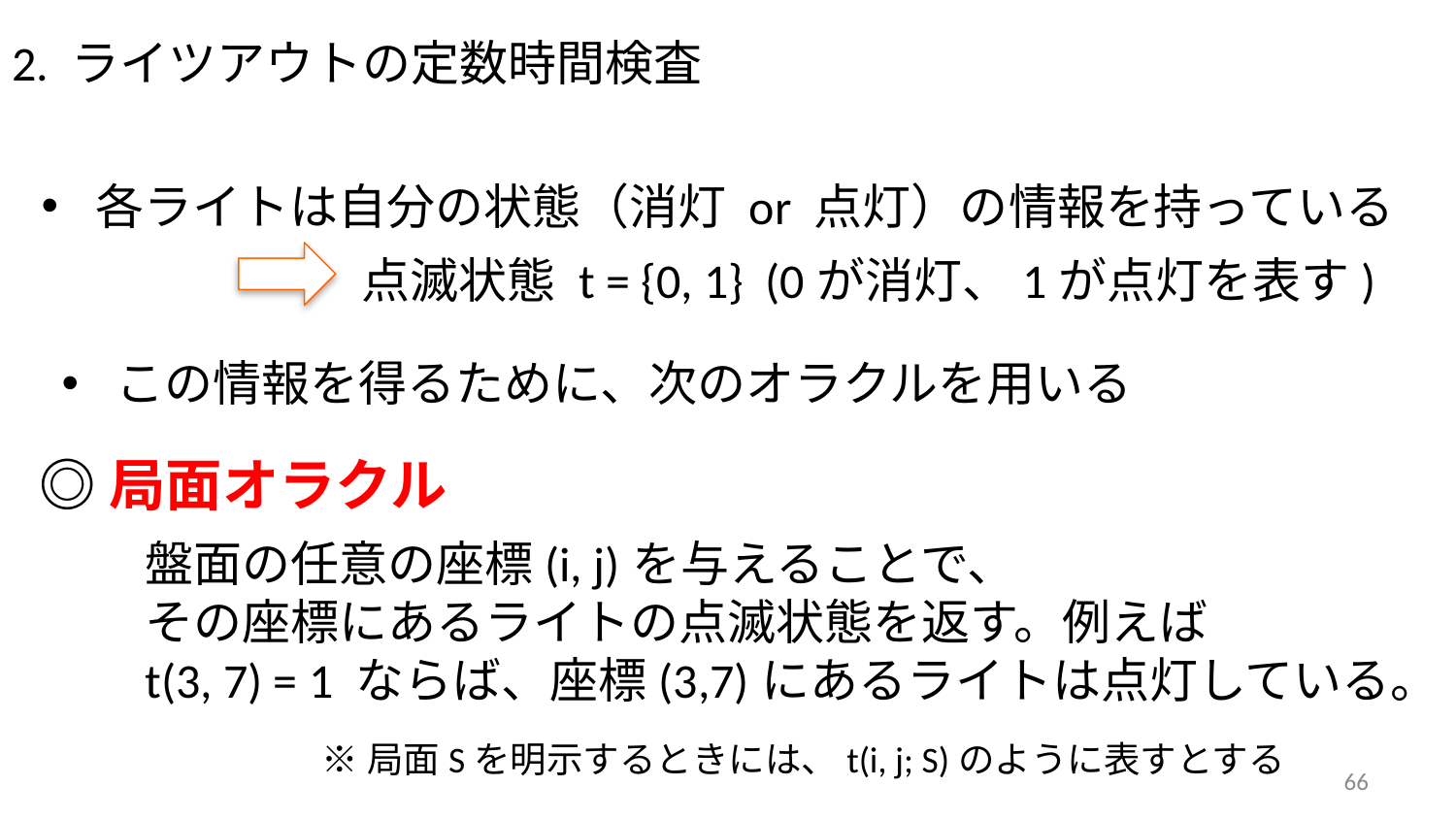

2. ライツアウトの定数時間検査
各ライトは自分の状態（消灯 or 点灯）の情報を持っている

点滅状態 t = {0, 1}  (0が消灯、1が点灯を表す)
この情報を得るために、次のオラクルを用いる
◎局面オラクル
盤面の任意の座標(i, j)を与えることで、
その座標にあるライトの点滅状態を返す。例えば
t(3, 7) = 1 ならば、座標(3,7)にあるライトは点灯している。
※局面Sを明示するときには、t(i, j; S)のように表すとする
66